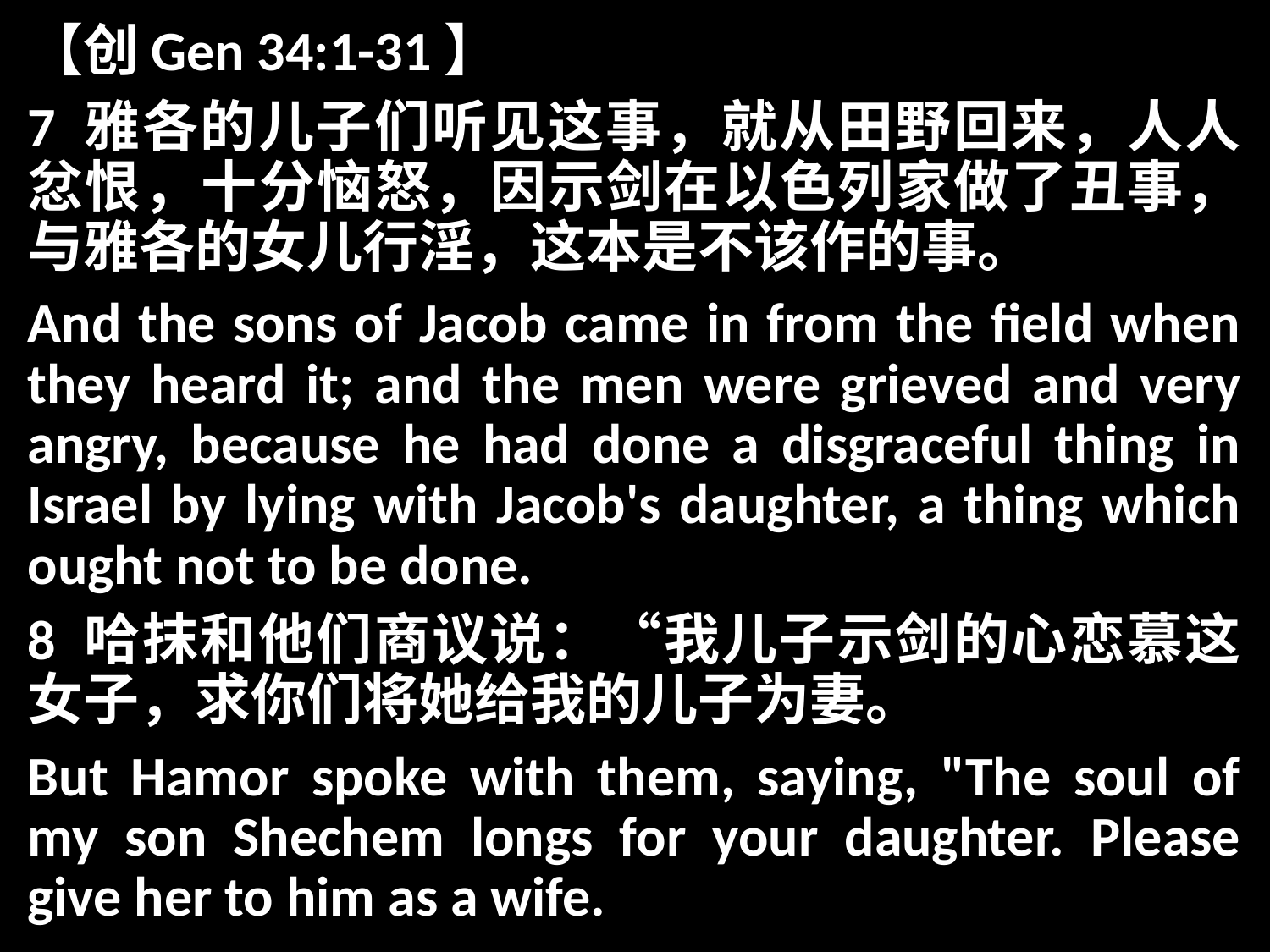

【创Gen 34:1-31】
7 雅各的儿子们听见这事，就从田野回来，人人忿恨，十分恼怒，因示剑在以色列家做了丑事，与雅各的女儿行淫，这本是不该作的事。
And the sons of Jacob came in from the field when they heard it; and the men were grieved and very angry, because he had done a disgraceful thing in Israel by lying with Jacob's daughter, a thing which ought not to be done.
8 哈抹和他们商议说：“我儿子示剑的心恋慕这女子，求你们将她给我的儿子为妻。
But Hamor spoke with them, saying, "The soul of my son Shechem longs for your daughter. Please give her to him as a wife.